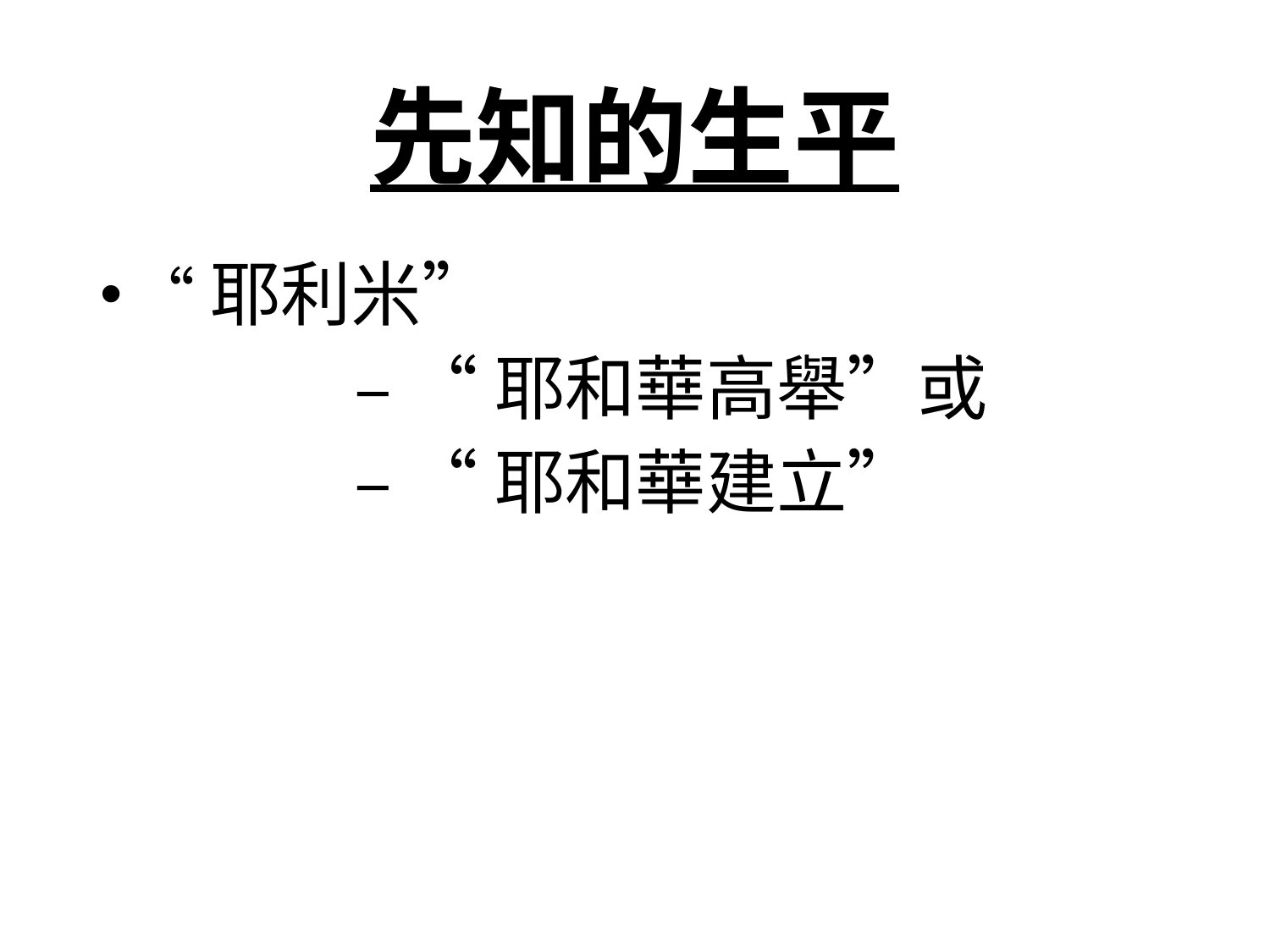

# 先知的生平
“耶利米”
		– “耶和華高舉”或
		– “耶和華建立”